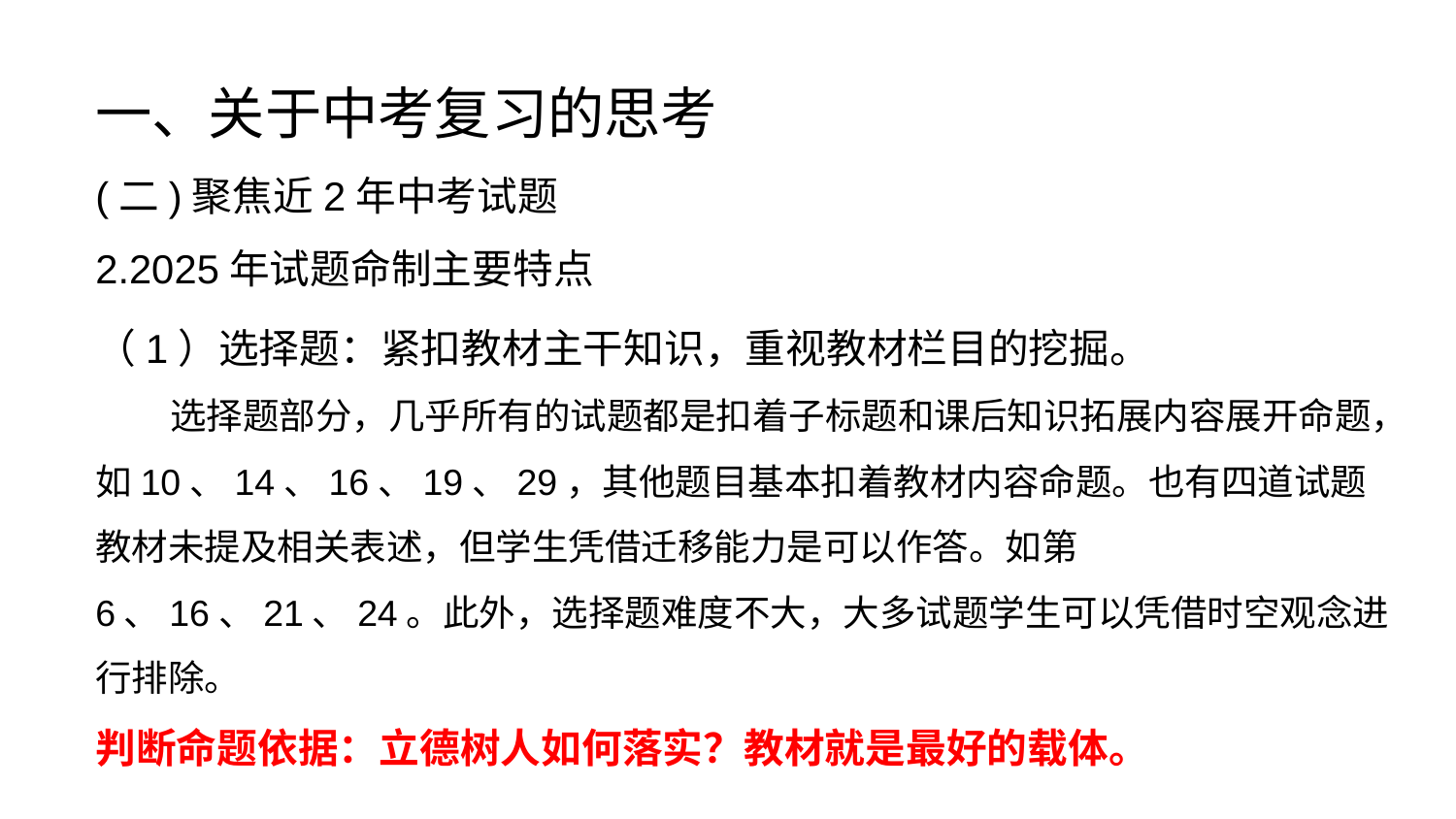

一、关于中考复习的思考
(二)聚焦近2年中考试题
2.2025年试题命制主要特点
（1）选择题：紧扣教材主干知识，重视教材栏目的挖掘。
        选择题部分，几乎所有的试题都是扣着子标题和课后知识拓展内容展开命题，如10、14、16、19、29，其他题目基本扣着教材内容命题。也有四道试题教材未提及相关表述，但学生凭借迁移能力是可以作答。如第6、16、21、24。此外，选择题难度不大，大多试题学生可以凭借时空观念进行排除。
判断命题依据：立德树人如何落实？教材就是最好的载体。